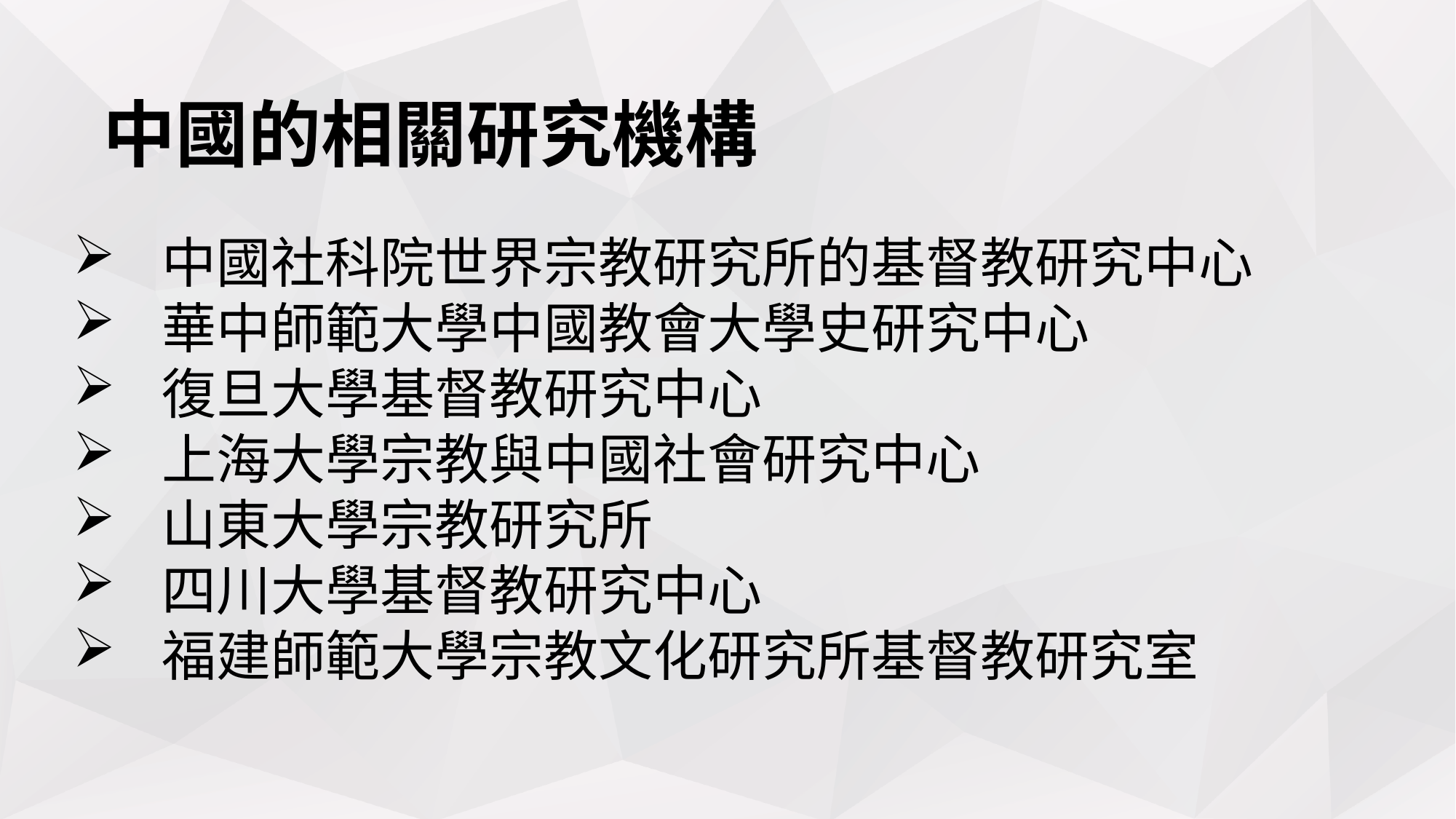

中國的相關研究機構
中國社科院世界宗教研究所的基督教研究中心
華中師範大學中國教會大學史研究中心
復旦大學基督教研究中心
上海大學宗教與中國社會研究中心
山東大學宗教研究所
四川大學基督教研究中心
福建師範大學宗教文化研究所基督教研究室